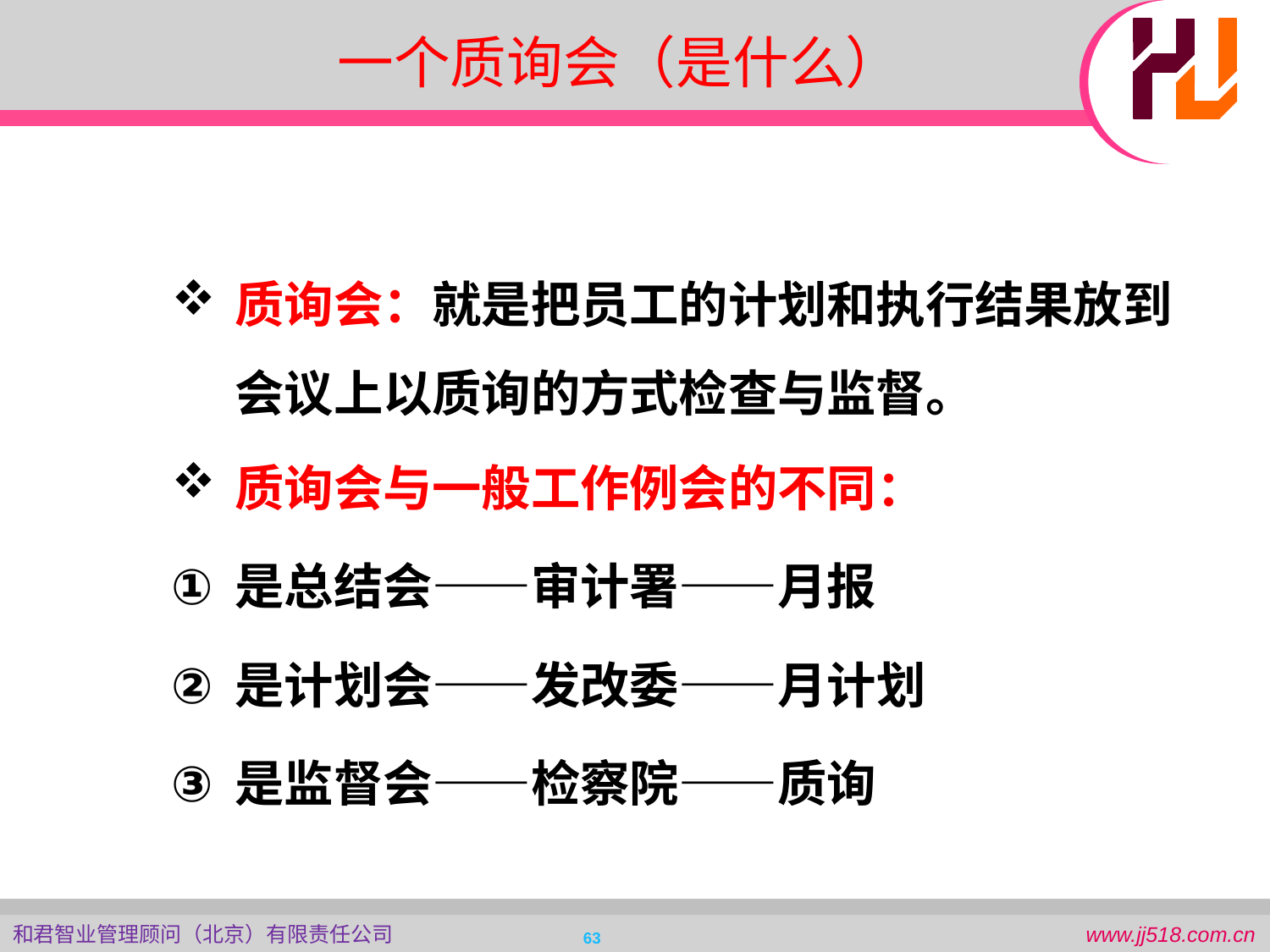

一个质询会（是什么）

质询会：就是把员工的计划和执行结果放到会议上以质询的方式检查与监督。

质询会与一般工作例会的不同：
是总结会——审计署——月报
是计划会——发改委——月计划
是监督会——检察院——质询

63